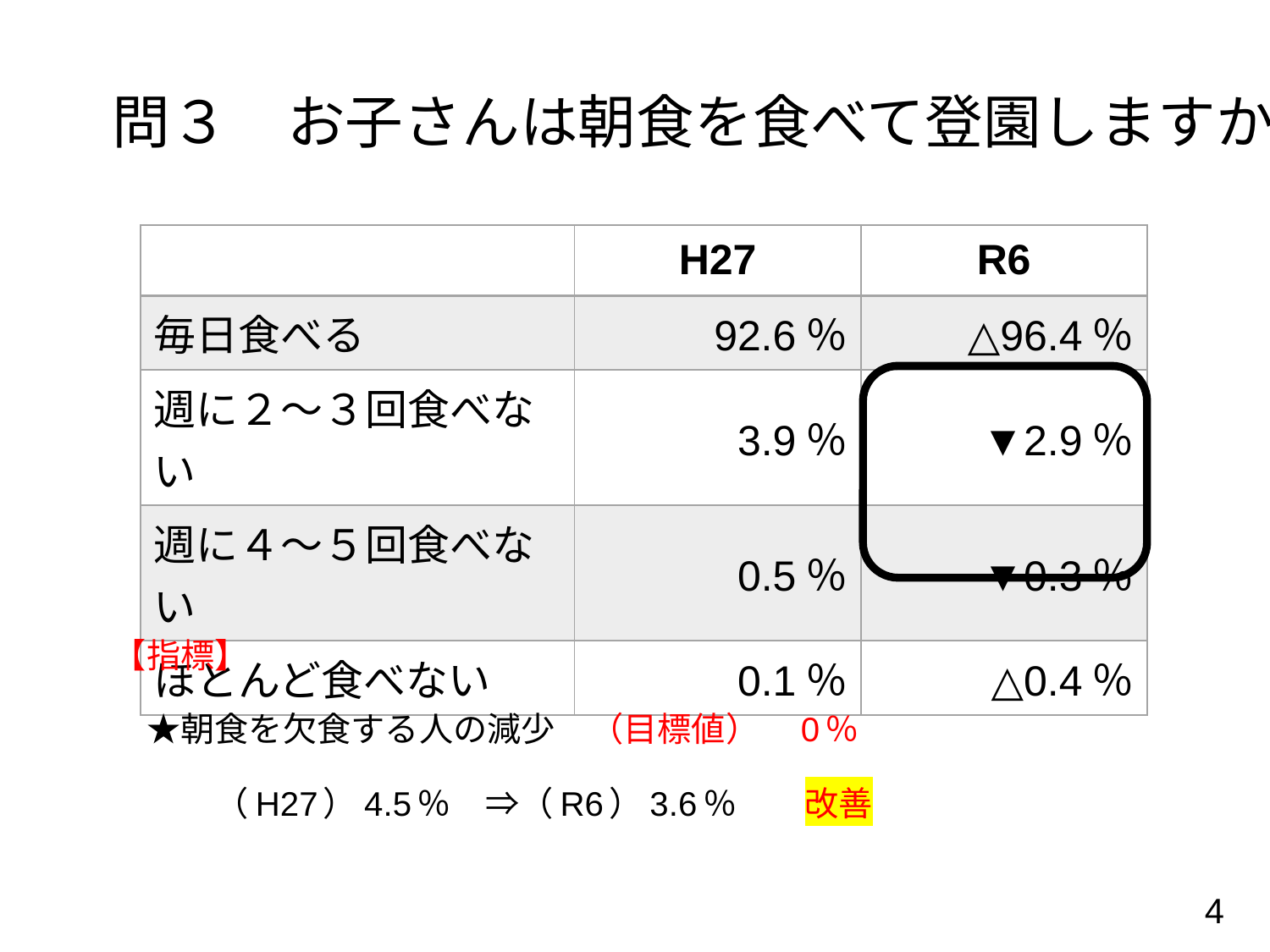

# 問３　お子さんは朝食を食べて登園しますか。
|  | H27 | R6 |
| --- | --- | --- |
| 毎日食べる | 92.6％ | △96.4％ |
| 週に２～３回食べない | 3.9％ | ▼2.9％ |
| 週に４～５回食べない | 0.5％ | ▼0.3％ |
| ほとんど食べない | 0.1％ | △0.4％ |

【指標】
　★朝食を欠食する人の減少　（目標値）　0％
　　　（H27）4.5％　⇒（R6）3.6％　　改善